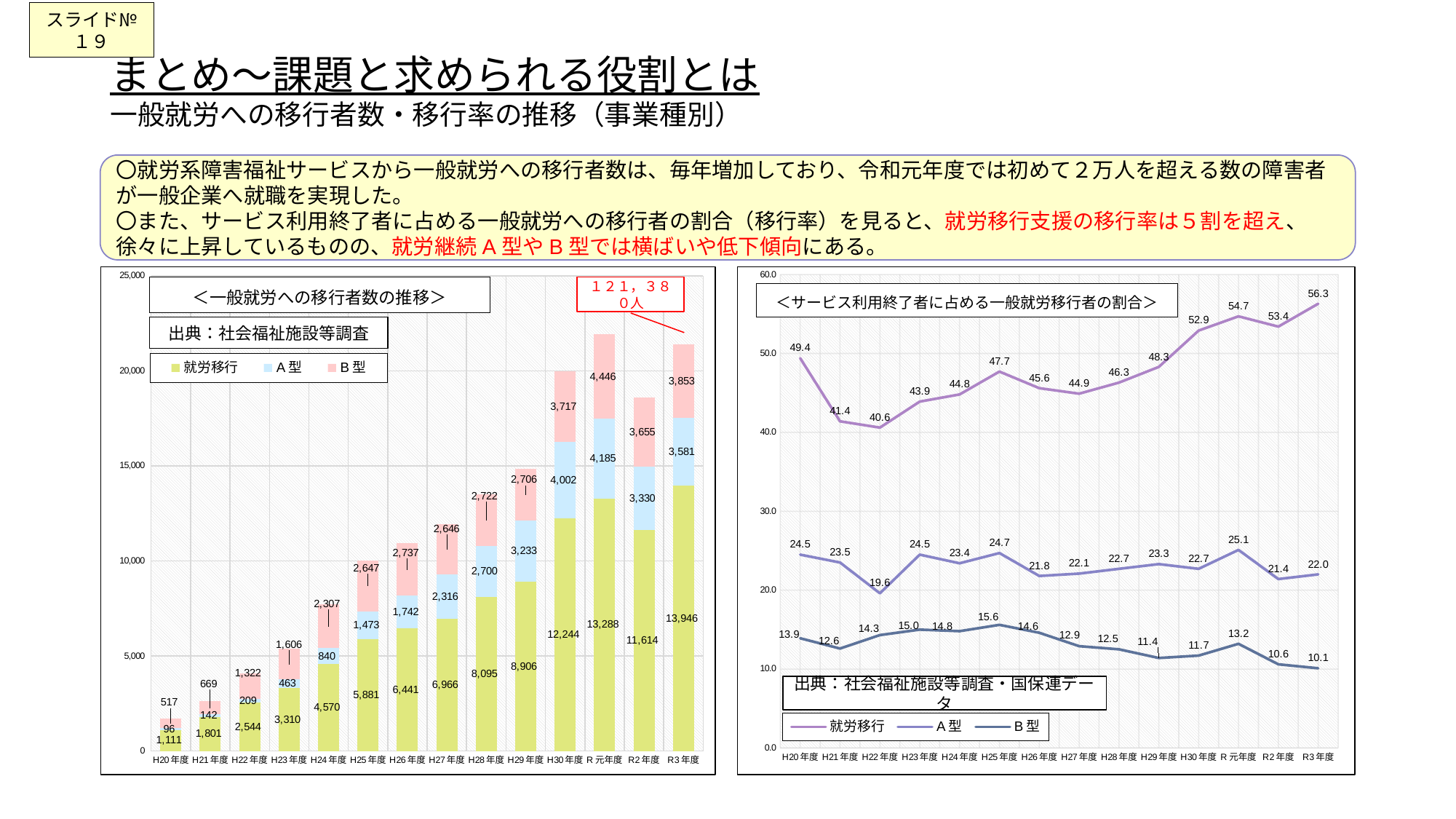

スライド№１９
# まとめ～課題と求められる役割とは 一般就労への移行者数・移行率の推移（事業種別）
〇就労系障害福祉サービスから一般就労への移行者数は、毎年増加しており、令和元年度では初めて２万人を超える数の障害者が一般企業へ就職を実現した。
〇また、サービス利用終了者に占める一般就労への移行者の割合（移行率）を見ると、就労移行支援の移行率は５割を超え、徐々に上昇しているものの、就労継続A型やB型では横ばいや低下傾向にある。

### Chart

| Category | 就労移行 | A型 | B型 |
|---|---|---|---|
| H20年度 | 1111.0 | 96.0 | 517.0 |
| H21年度 | 1801.0 | 142.0 | 669.0 |
| H22年度 | 2544.0 | 209.0 | 1322.0 |
| H23年度 | 3310.0 | 463.0 | 1606.0 |
| H24年度 | 4570.0 | 840.0 | 2307.0 |
| H25年度 | 5881.0 | 1473.0 | 2647.0 |
| H26年度 | 6441.0 | 1742.0 | 2737.0 |
| H27年度 | 6966.0 | 2316.0 | 2646.0 |
| H28年度 | 8095.0 | 2700.0 | 2722.0 |
| H29年度 | 8906.0 | 3233.0 | 2706.0 |
| H30年度 | 12244.0 | 4002.0 | 3717.0 |
| R元年度 | 13288.0 | 4185.0 | 4446.0 |
| R2年度 | 11614.0 | 3330.0 | 3655.0 |
| R3年度 | 13946.0 | 3581.0 | 3853.0 |

### Chart

| Category | 就労移行 | A型 | B型 |
|---|---|---|---|
| H20年度 | 49.4 | 24.5 | 13.9 |
| H21年度 | 41.4 | 23.5 | 12.6 |
| H22年度 | 40.6 | 19.6 | 14.3 |
| H23年度 | 43.9 | 24.5 | 15.0 |
| H24年度 | 44.8 | 23.4 | 14.8 |
| H25年度 | 47.7 | 24.7 | 15.6 |
| H26年度 | 45.6 | 21.8 | 14.6 |
| H27年度 | 44.9 | 22.1 | 12.9 |
| H28年度 | 46.3 | 22.7 | 12.5 |
| H29年度 | 48.3 | 23.3 | 11.4 |
| H30年度 | 52.9 | 22.7 | 11.7 |
| R元年度 | 54.7 | 25.1 | 13.2 |
| R2年度 | 53.4 | 21.4 | 10.6 |
| R3年度 | 56.3 | 22.0 | 10.1 |
１２１，３８０人
＜一般就労への移行者数の推移＞
＜サービス利用終了者に占める一般就労移行者の割合＞
出典：社会福祉施設等調査
出典：社会福祉施設等調査・国保連データ